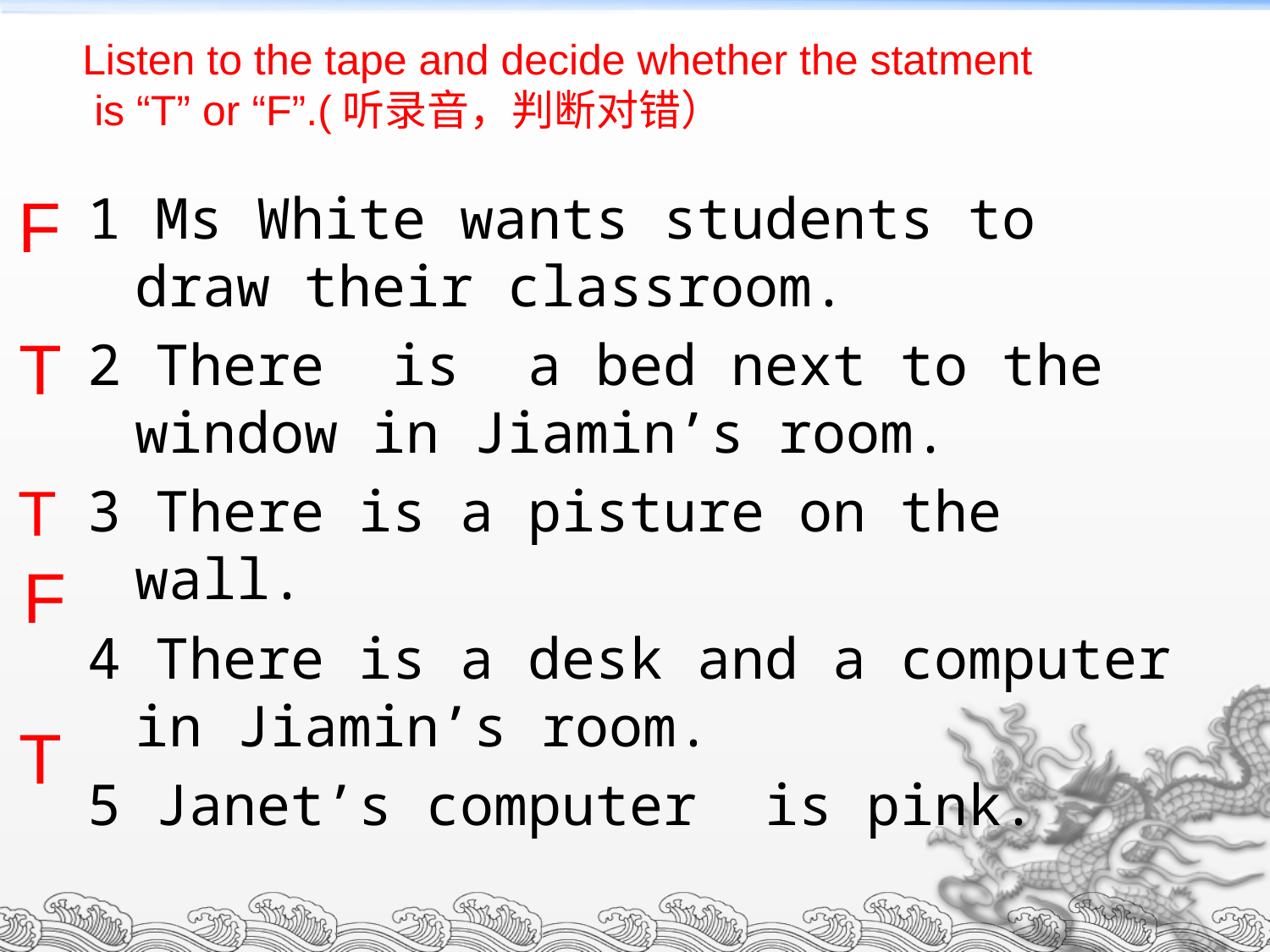

Listen to the tape and decide whether the statment
 is “T” or “F”.(听录音，判断对错）
F
1 Ms White wants students to draw their classroom.
2 There  is  a bed next to the window in Jiamin’s room.
3 There is a pisture on the wall.
4 There is a desk and a computer in Jiamin’s room.
5 Janet’s computer  is pink.
T
T
F
T